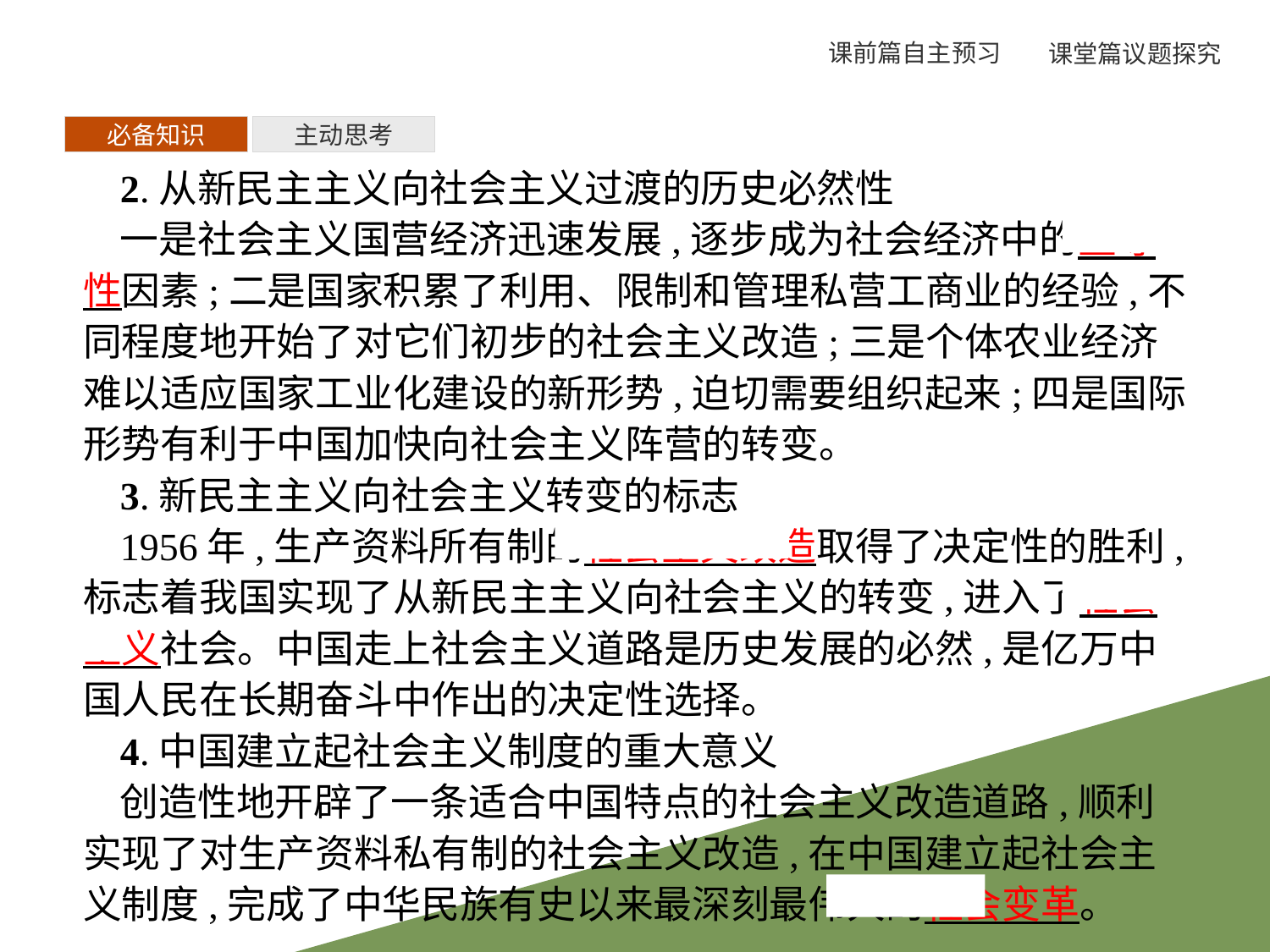

必备知识
主动思考
2.从新民主主义向社会主义过渡的历史必然性
一是社会主义国营经济迅速发展,逐步成为社会经济中的主导性因素;二是国家积累了利用、限制和管理私营工商业的经验,不同程度地开始了对它们初步的社会主义改造;三是个体农业经济难以适应国家工业化建设的新形势,迫切需要组织起来;四是国际形势有利于中国加快向社会主义阵营的转变。
3.新民主主义向社会主义转变的标志
1956年,生产资料所有制的社会主义改造取得了决定性的胜利,标志着我国实现了从新民主主义向社会主义的转变,进入了社会主义社会。中国走上社会主义道路是历史发展的必然,是亿万中国人民在长期奋斗中作出的决定性选择。
4.中国建立起社会主义制度的重大意义
创造性地开辟了一条适合中国特点的社会主义改造道路,顺利实现了对生产资料私有制的社会主义改造,在中国建立起社会主义制度,完成了中华民族有史以来最深刻最伟大的社会变革。